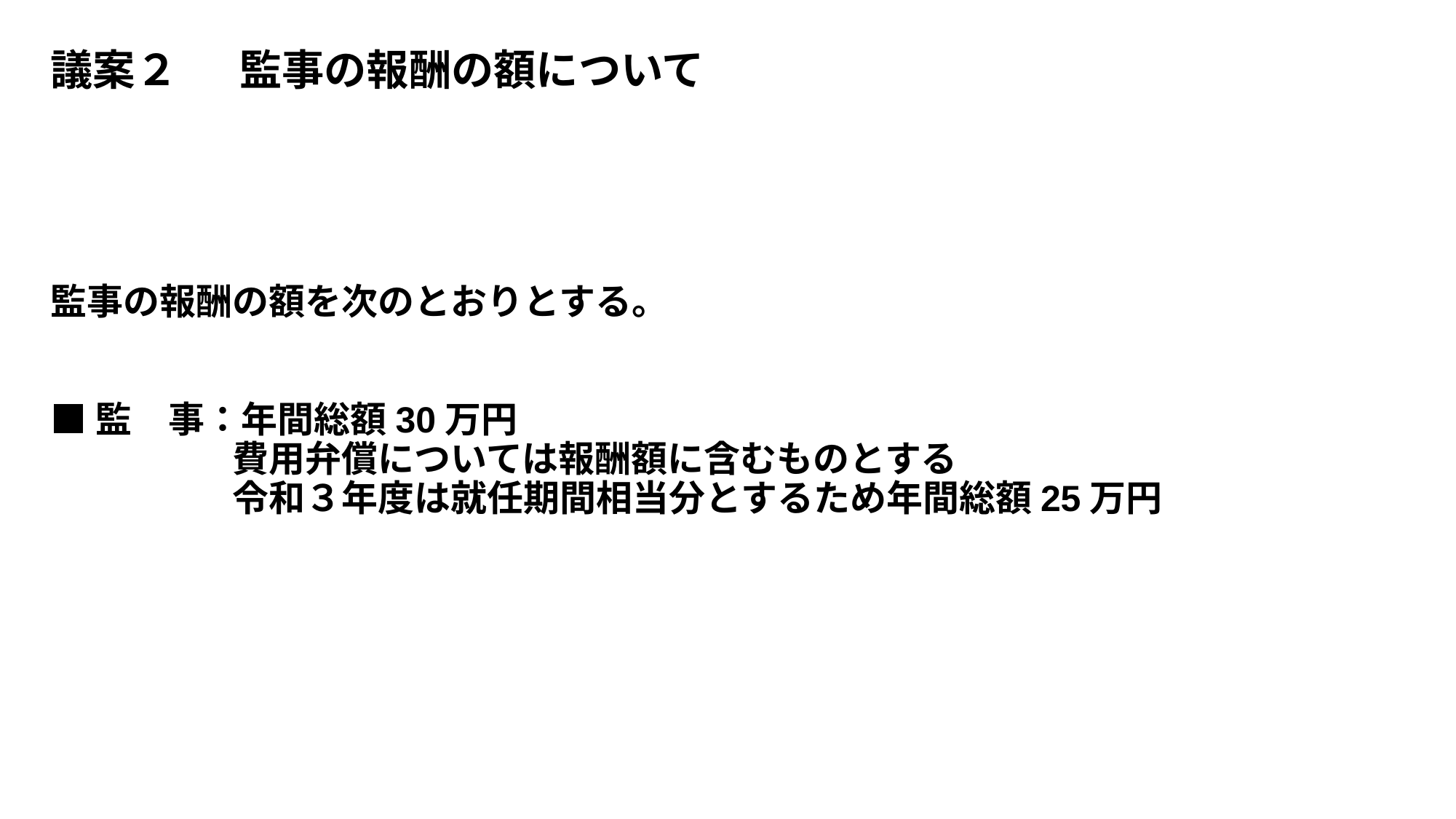

# 議案２  　監事の報酬の額について

監事の報酬の額を次のとおりとする。

■監　事：年間総額30万円
　　　　　費用弁償については報酬額に含むものとする
　　　　　令和３年度は就任期間相当分とするため年間総額25万円